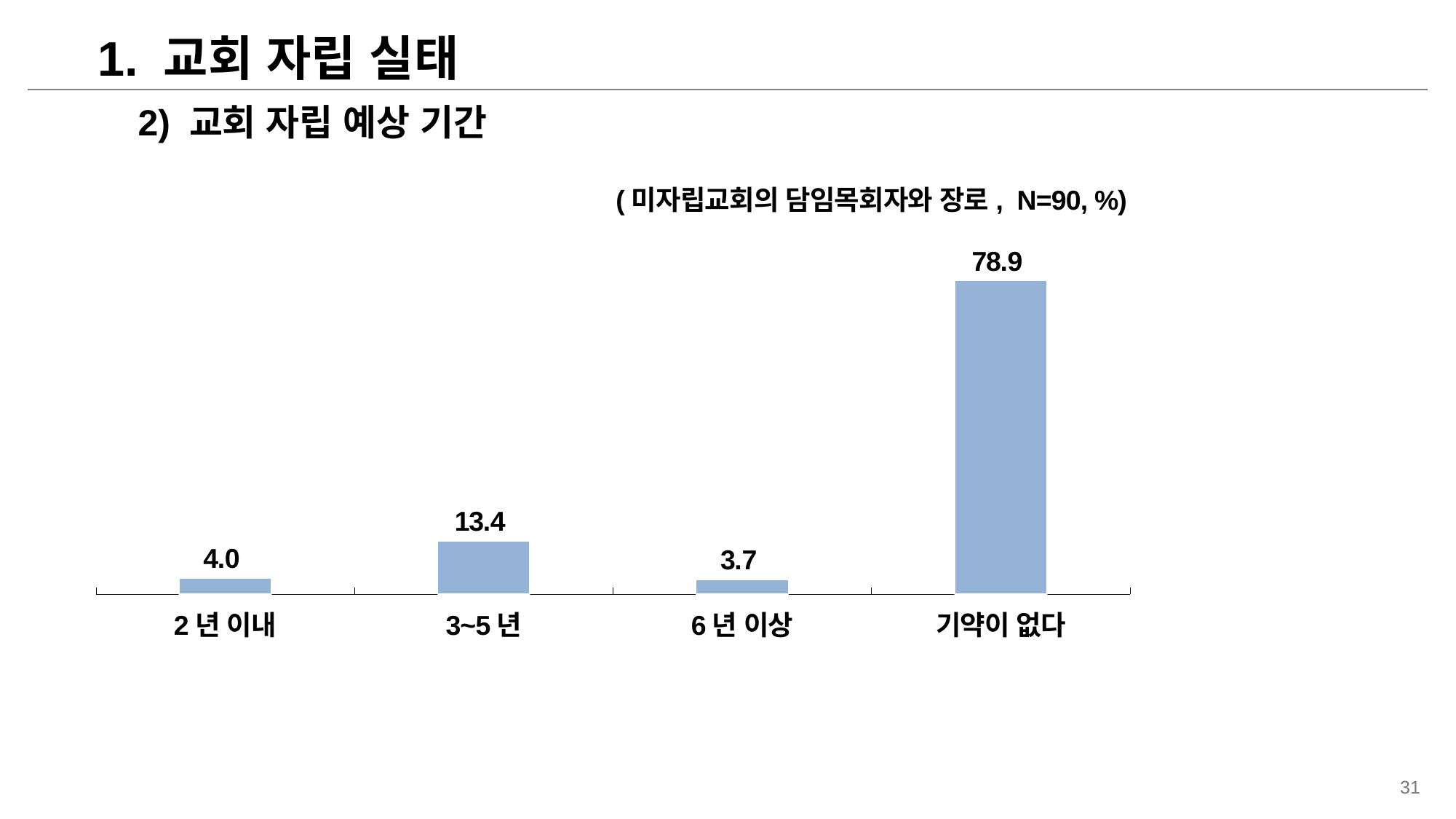

1. 교회 자립 실태
2) 교회 자립 예상 기간
(미자립교회의 담임목회자와 장로,  N=90, %)

### Chart

| Category | 개신교인 |
|---|---|
| 2년 이내 | 3~5년 | 6년 이상 | 기약이 없다 |
| --- | --- | --- | --- |